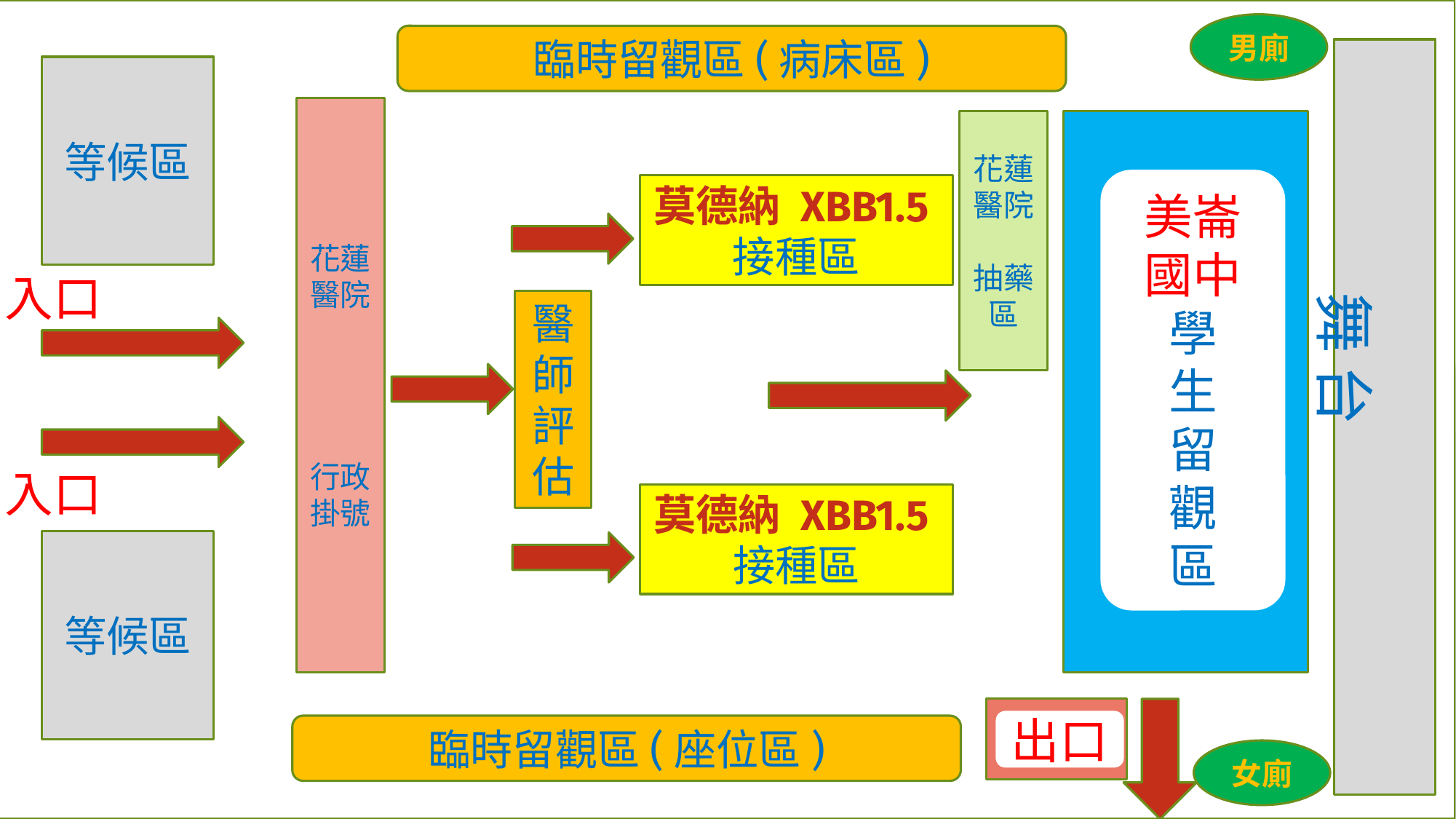

男廁
臨時留觀區(病床區)
舞台
等候區
花蓮醫院

行政
掛號

花蓮醫院

抽藥區
美崙國中
學
生
留
觀
區
莫德納 XBB1.5
接種區

入口
醫師評估

入口
莫德納 XBB1.5
接種區
等候區

出口
臨時留觀區(座位區)
女廁